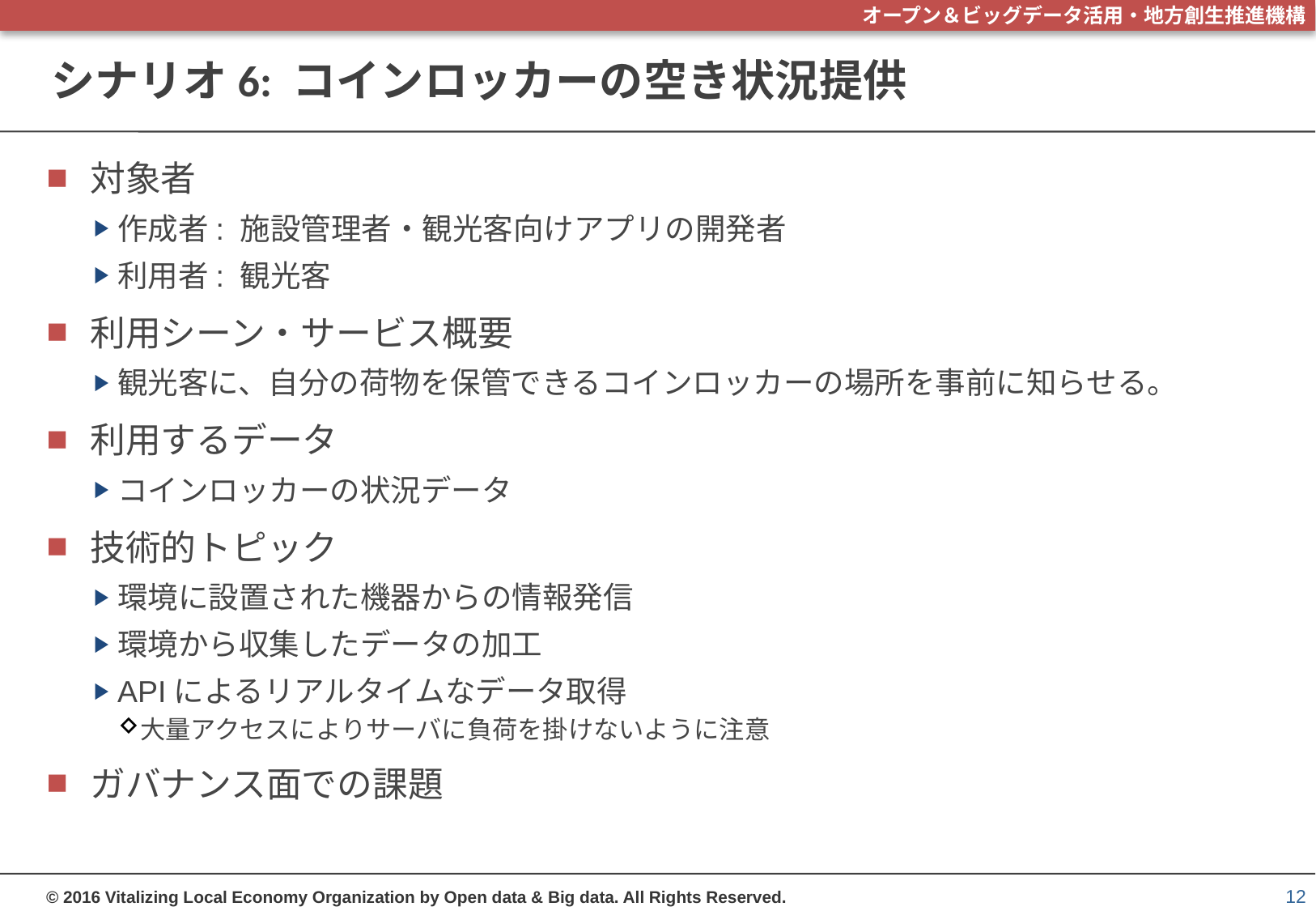

# シナリオ6: コインロッカーの空き状況提供
対象者
作成者: 施設管理者・観光客向けアプリの開発者
利用者: 観光客
利用シーン・サービス概要
観光客に、自分の荷物を保管できるコインロッカーの場所を事前に知らせる。
利用するデータ
コインロッカーの状況データ
技術的トピック
環境に設置された機器からの情報発信
環境から収集したデータの加工
APIによるリアルタイムなデータ取得
大量アクセスによりサーバに負荷を掛けないように注意
ガバナンス面での課題
12